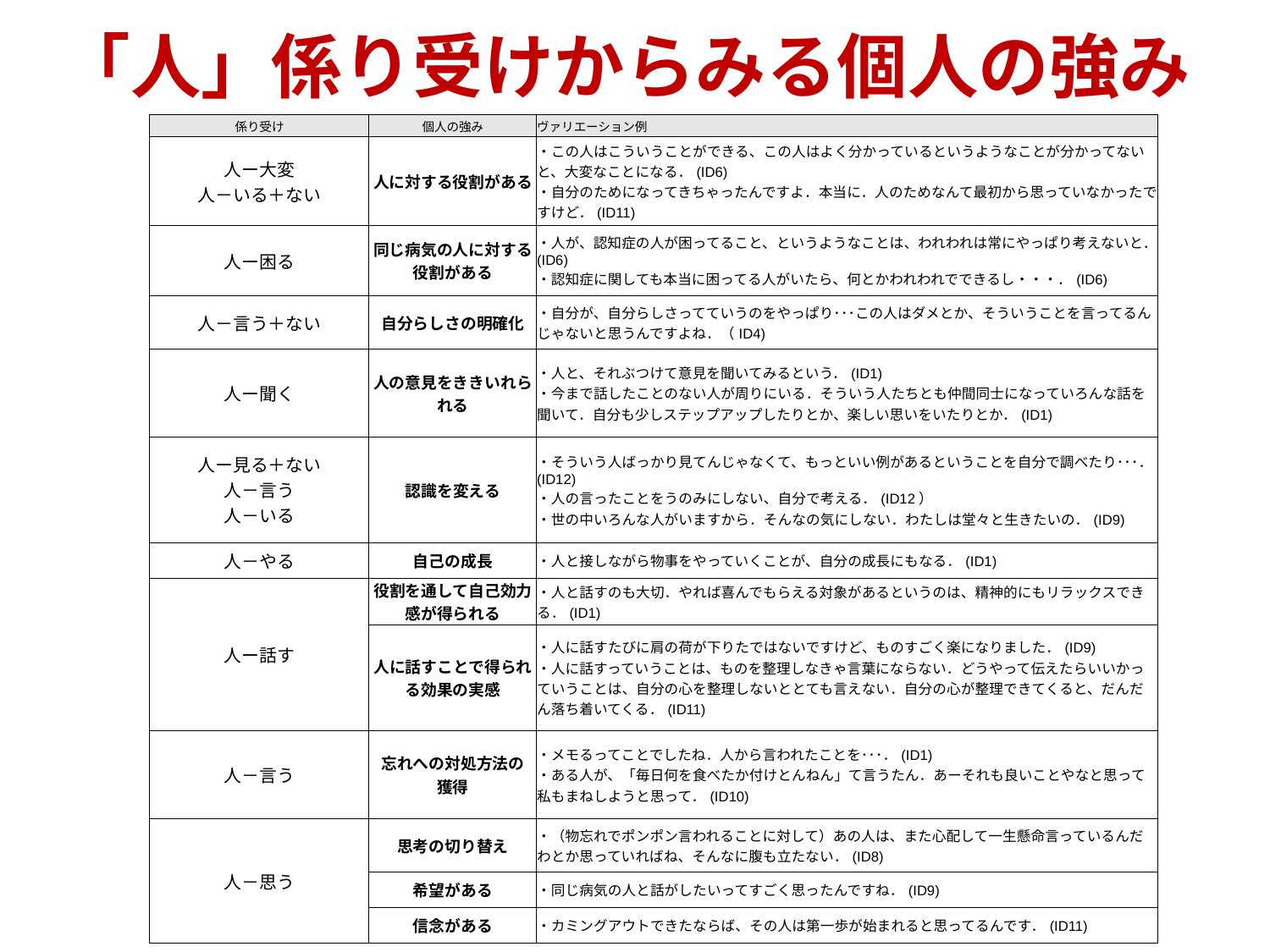

# 「人」係り受けからみる個人の強み
| 係り受け | 個人の強み | ヴァリエーション例 |
| --- | --- | --- |
| 人ー大変 人－いる＋ない | 人に対する役割がある | ・この人はこういうことができる、この人はよく分かっているというようなことが分かってないと、大変なことになる．(ID6) ・自分のためになってきちゃったんですよ．本当に．人のためなんて最初から思っていなかったですけど．(ID11) |
| 人ー困る | 同じ病気の人に対する役割がある | ・人が、認知症の人が困ってること、というようなことは、われわれは常にやっぱり考えないと．(ID6) ・認知症に関しても本当に困ってる人がいたら、何とかわれわれでできるし・・・．(ID6) |
| 人－言う＋ない | 自分らしさの明確化 | ・自分が、自分らしさってていうのをやっぱり･･･この人はダメとか、そういうことを言ってるんじゃないと思うんですよね．（ID4) |
| 人ー聞く | 人の意見をききいれられる | ・人と、それぶつけて意見を聞いてみるという．(ID1) ・今まで話したことのない人が周りにいる．そういう人たちとも仲間同士になっていろんな話を聞いて．自分も少しステップアップしたりとか、楽しい思いをいたりとか．(ID1) |
| 人ー見る＋ない 人－言う 人－いる | 認識を変える | ・そういう人ばっかり見てんじゃなくて、もっといい例があるということを自分で調べたり･･･．(ID12) ・人の言ったことをうのみにしない、自分で考える．(ID12） ・世の中いろんな人がいますから．そんなの気にしない．わたしは堂々と生きたいの．(ID9) |
| 人－やる | 自己の成長 | ・人と接しながら物事をやっていくことが、自分の成長にもなる．(ID1) |
| 人ー話す | 役割を通して自己効力感が得られる | ・人と話すのも大切．やれば喜んでもらえる対象があるというのは、精神的にもリラックスできる．(ID1) |
|  | 人に話すことで得られる効果の実感 | ・人に話すたびに肩の荷が下りたではないですけど、ものすごく楽になりました．(ID9) ・人に話すっていうことは、ものを整理しなきゃ言葉にならない．どうやって伝えたらいいかっていうことは、自分の心を整理しないととても言えない．自分の心が整理できてくると、だんだん落ち着いてくる．(ID11) |
| 人－言う | 忘れへの対処方法の 獲得 | ・メモるってことでしたね．人から言われたことを･･･．(ID1) ・ある人が、「毎日何を食べたか付けとんねん」て言うたん．あーそれも良いことやなと思って私もまねしようと思って．(ID10) |
| 人－思う | 思考の切り替え | ・（物忘れでポンポン言われることに対して）あの人は、また心配して一生懸命言っているんだわとか思っていればね、そんなに腹も立たない．(ID8) |
|  | 希望がある | ・同じ病気の人と話がしたいってすごく思ったんですね．(ID9) |
|  | 信念がある | ・カミングアウトできたならば、その人は第一歩が始まれると思ってるんです．(ID11) |